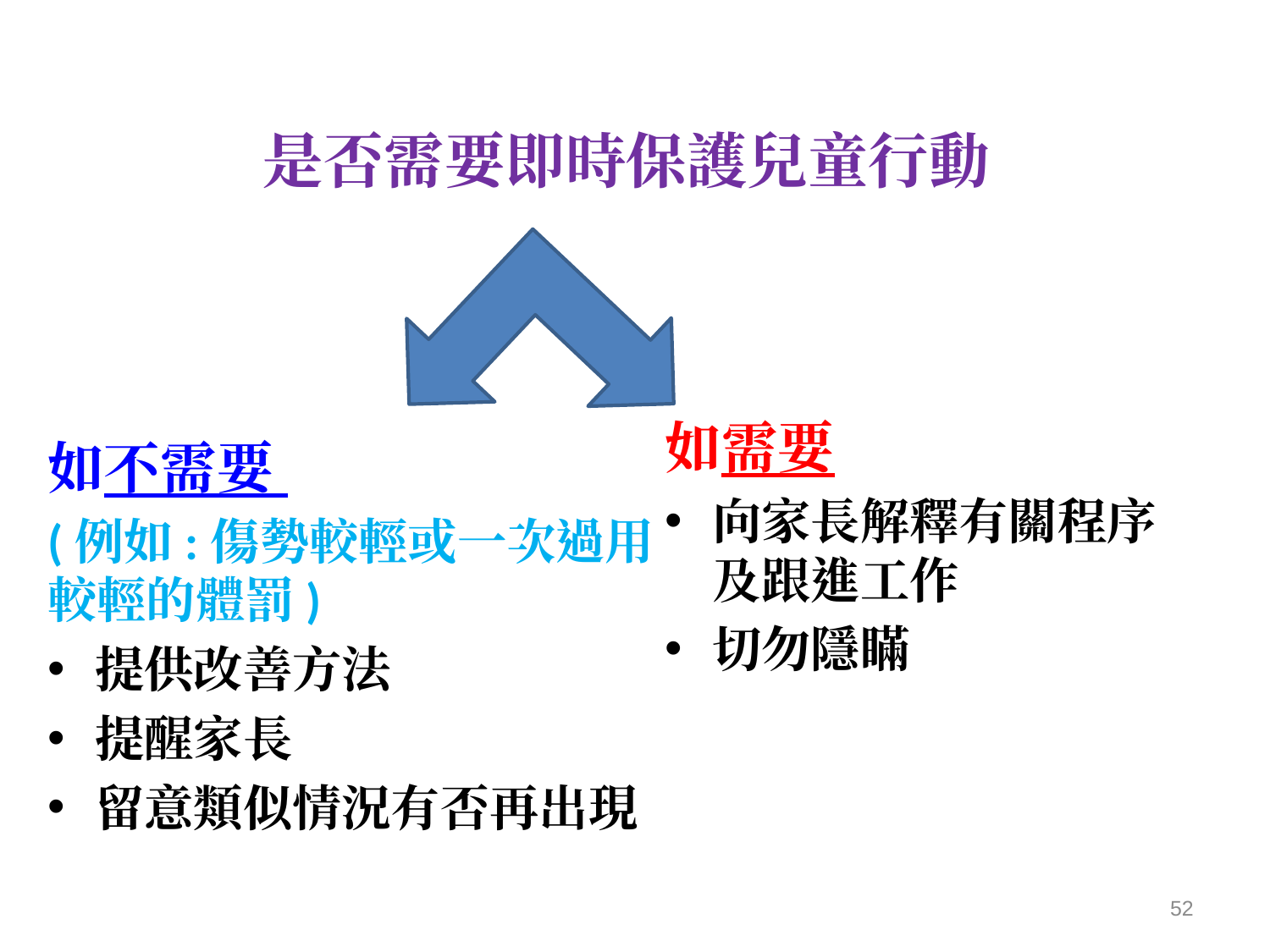

# 是否需要即時保護兒童行動

如需要
向家長解釋有關程序及跟進工作
切勿隱瞞

如不需要
(例如:傷勢較輕或一次過用較輕的體罰)
提供改善方法
提醒家長
留意類似情況有否再出現
52